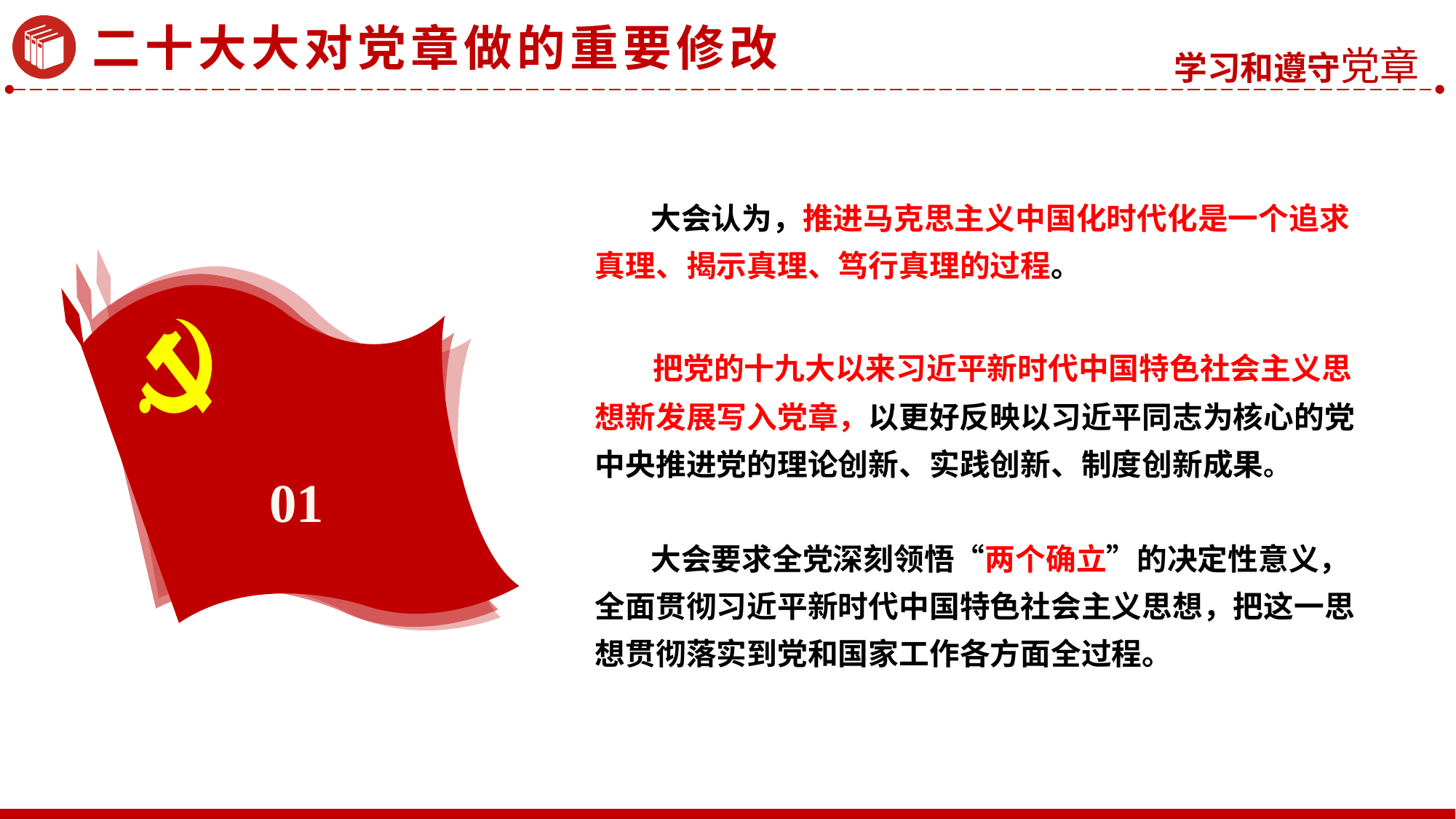

二十大大对党章做的重要修改
       大会认为，推进马克思主义中国化时代化是一个追求真理、揭示真理、笃行真理的过程。

      把党的十九大以来习近平新时代中国特色社会主义思想新发展写入党章，以更好反映以习近平同志为核心的党中央推进党的理论创新、实践创新、制度创新成果。

       大会要求全党深刻领悟“两个确立”的决定性意义，全面贯彻习近平新时代中国特色社会主义思想，把这一思想贯彻落实到党和国家工作各方面全过程。

01
工图网 www.900ppt.com